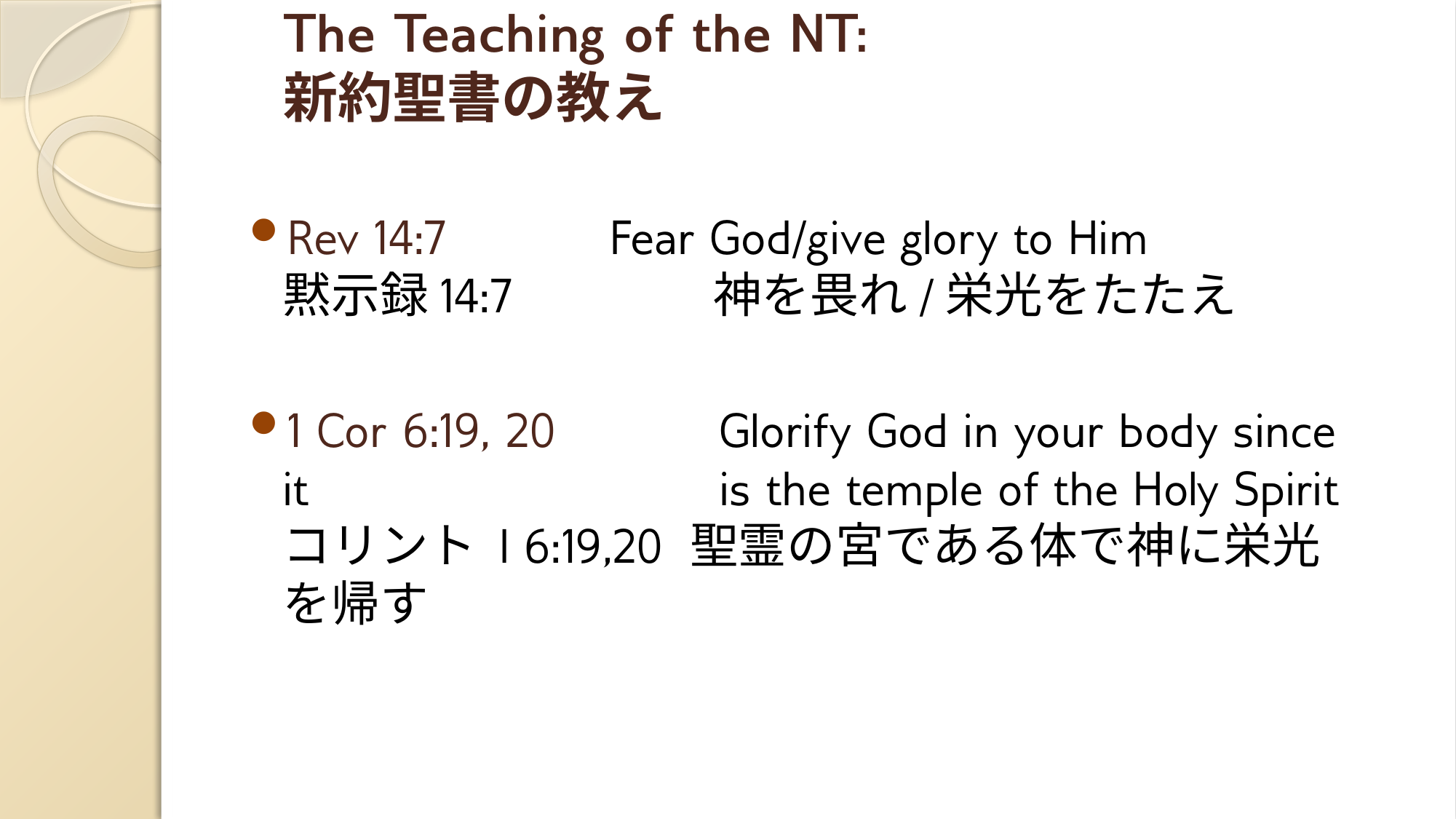

# The Teaching of the NT: 新約聖書の教え
Rev 14:7  	 	Fear God/give glory to Him
黙示録14:7             神を畏れ/栄光をたたえ

1 Cor 6:19, 20	 	Glorify God in your body since it 				is the temple of the Holy Spirit
コリント I 6:19,20 聖霊の宮である体で神に栄光を帰す